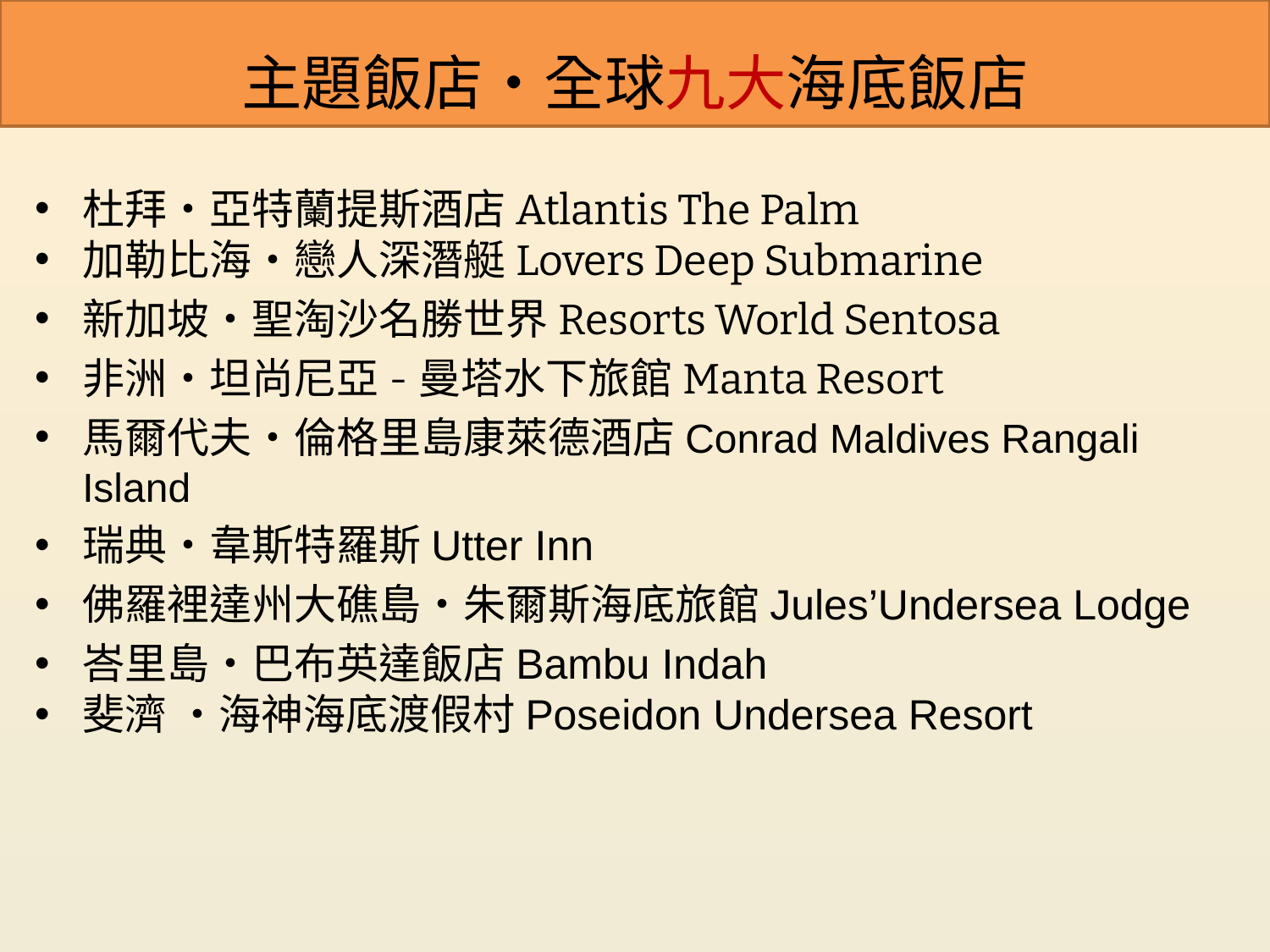

# 主題飯店‧全球九大海底飯店
杜拜‧亞特蘭提斯酒店Atlantis The Palm
加勒比海‧戀人深潛艇Lovers Deep Submarine
新加坡‧聖淘沙名勝世界Resorts World Sentosa
非洲‧坦尚尼亞-曼塔水下旅館Manta Resort
馬爾代夫‧倫格里島康萊德酒店Conrad Maldives Rangali Island
瑞典‧韋斯特羅斯Utter Inn
佛羅裡達州大礁島‧朱爾斯海底旅館Jules’Undersea Lodge
峇里島‧巴布英達飯店Bambu Indah
斐濟 ‧海神海底渡假村Poseidon Undersea Resort